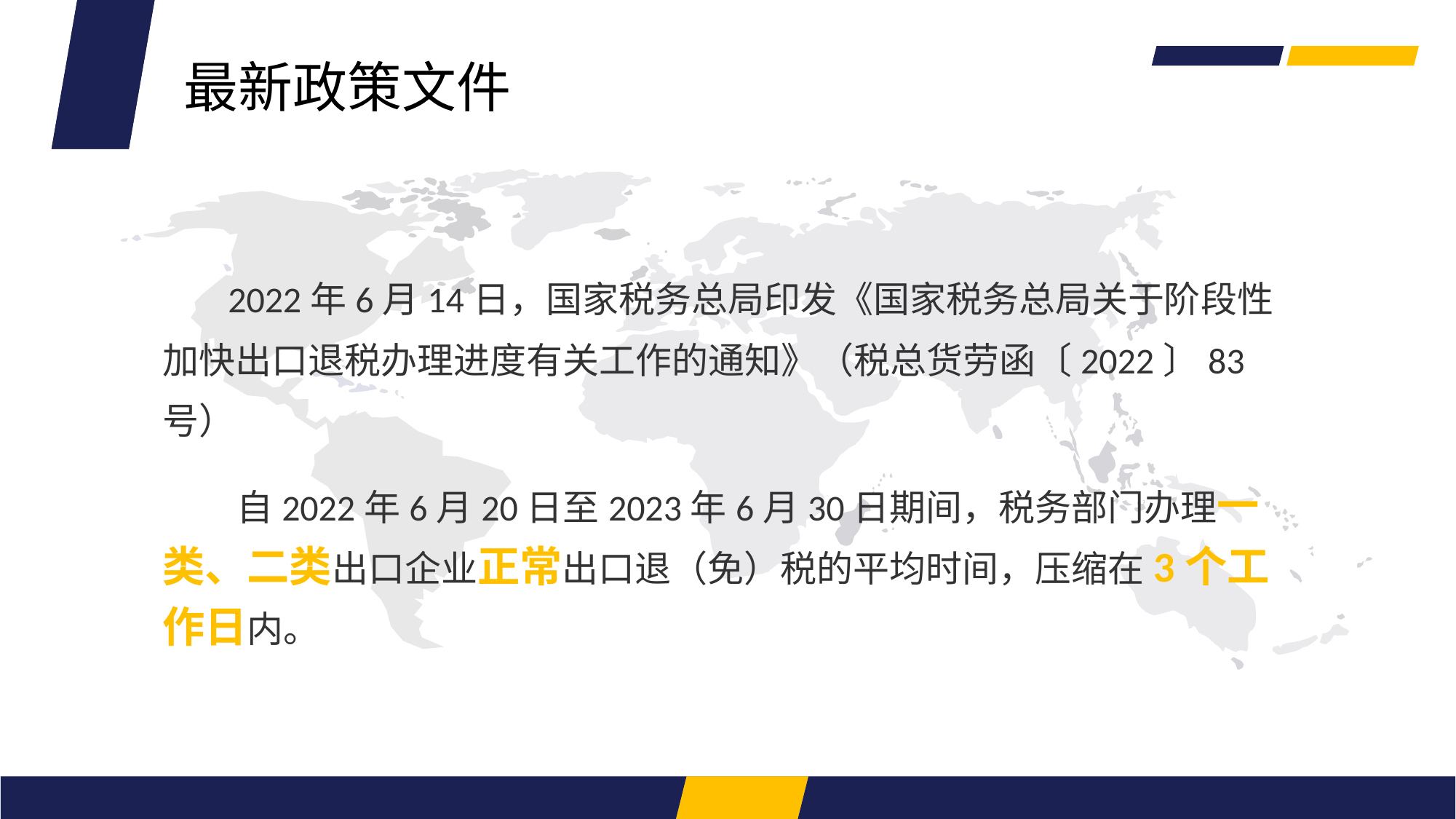

最新政策文件

        2022年6月14日，国家税务总局印发《国家税务总局关于阶段性加快出口退税办理进度有关工作的通知》（税总货劳函〔2022〕83号）
        自2022年6月20日至2023年6月30日期间，税务部门办理一类、二类出口企业正常出口退（免）税的平均时间，压缩在3个工作日内。